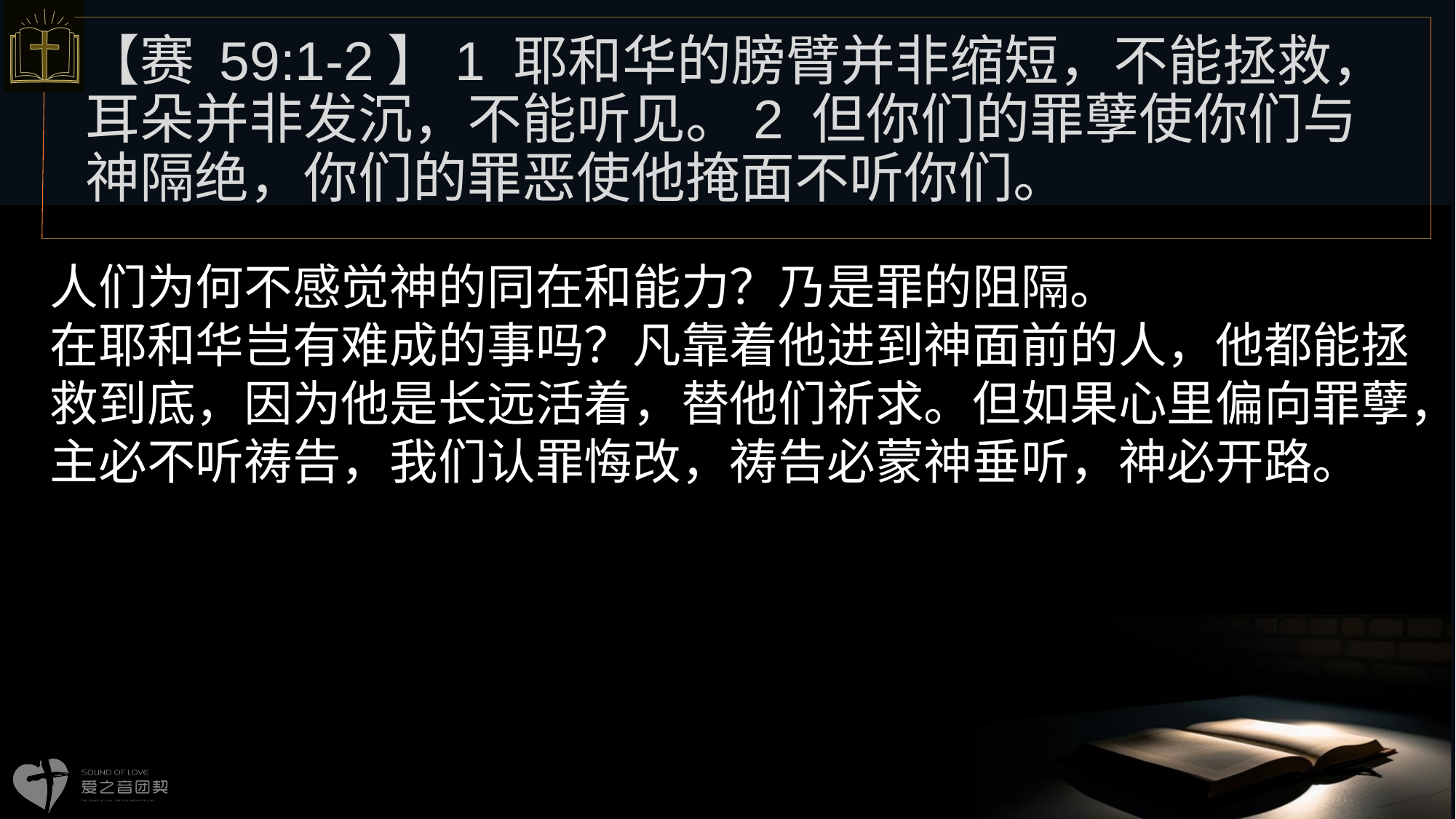

【赛 59:1-2】1 耶和华的膀臂并非缩短，不能拯救，耳朵并非发沉，不能听见。2 但你们的罪孽使你们与　神隔绝，你们的罪恶使他掩面不听你们。
# 人们为何不感觉神的同在和能力？乃是罪的阻隔。 在耶和华岂有难成的事吗？凡靠着他进到神面前的人，他都能拯救到底，因为他是长远活着，替他们祈求。但如果心里偏向罪孽，主必不听祷告，我们认罪悔改，祷告必蒙神垂听，神必开路。